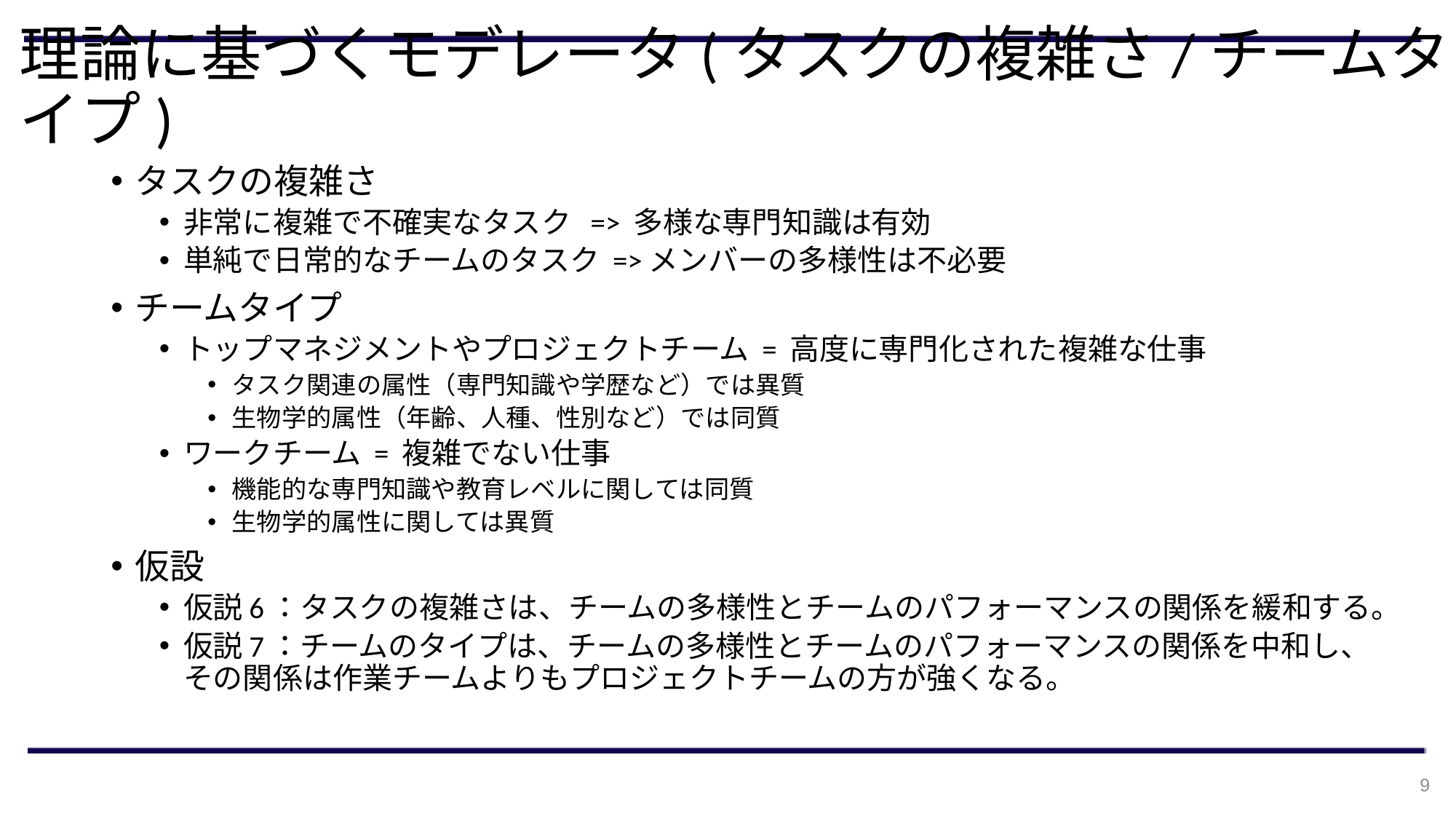

# 理論に基づくモデレータ(タスクの複雑さ/チームタイプ)
タスクの複雑さ
非常に複雑で不確実なタスク  => 多様な専門知識は有効
単純で日常的なチームのタスク =>メンバーの多様性は不必要
チームタイプ
トップマネジメントやプロジェクトチーム = 高度に専門化された複雑な仕事
タスク関連の属性（専門知識や学歴など）では異質
生物学的属性（年齢、人種、性別など）では同質
ワークチーム = 複雑でない仕事
機能的な専門知識や教育レベルに関しては同質
生物学的属性に関しては異質
仮設
仮説6：タスクの複雑さは、チームの多様性とチームのパフォーマンスの関係を緩和する。
仮説7：チームのタイプは、チームの多様性とチームのパフォーマンスの関係を中和し、その関係は作業チームよりもプロジェクトチームの方が強くなる。
9